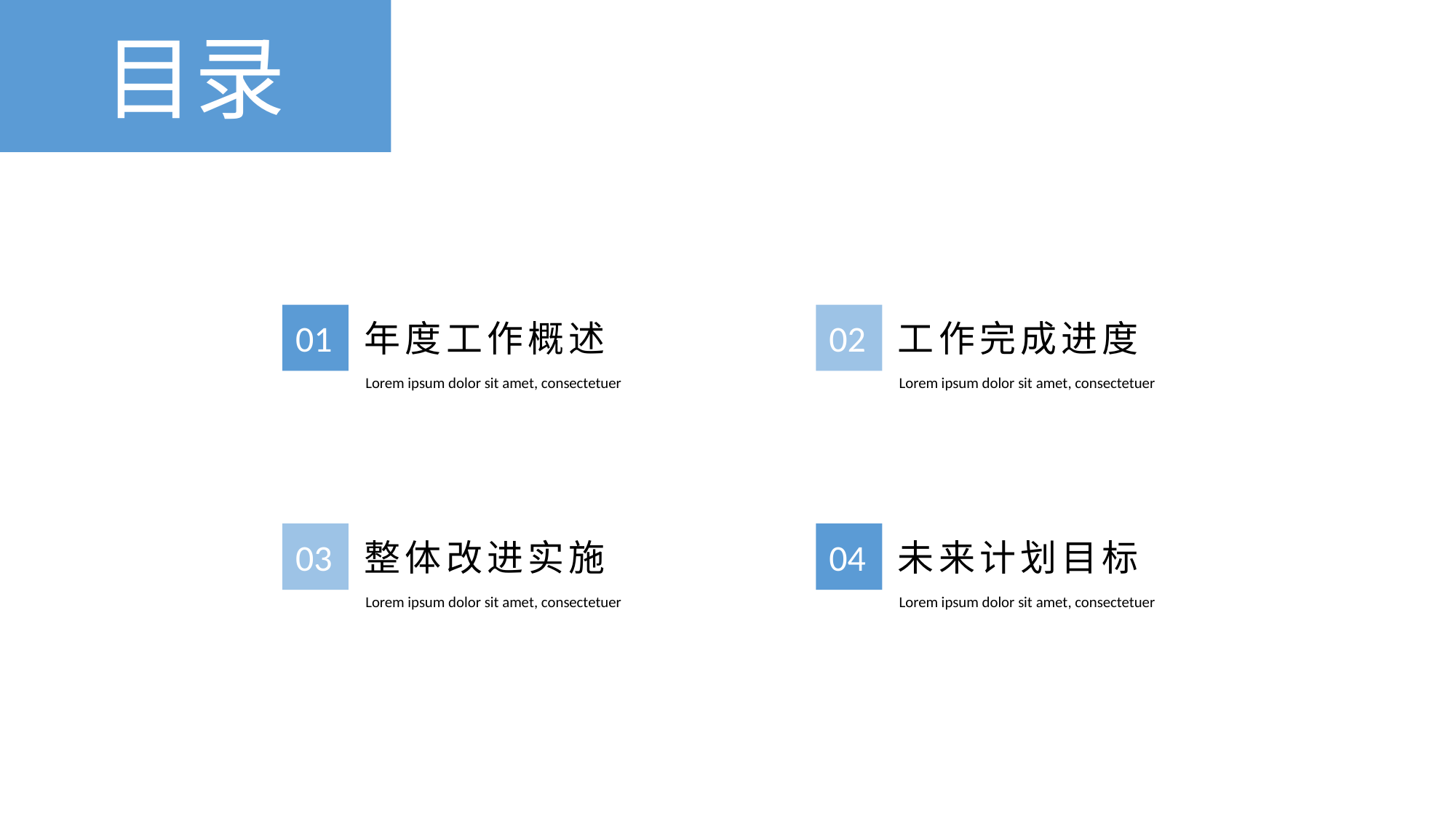

目录

01.
年度工作概述
Lorem ipsum dolor sit amet, consectetuer
02.
工作完成进度
Lorem ipsum dolor sit amet, consectetuer

03.
整体改进实施
Lorem ipsum dolor sit amet, consectetuer
04.
未来计划目标
Lorem ipsum dolor sit amet, consectetuer